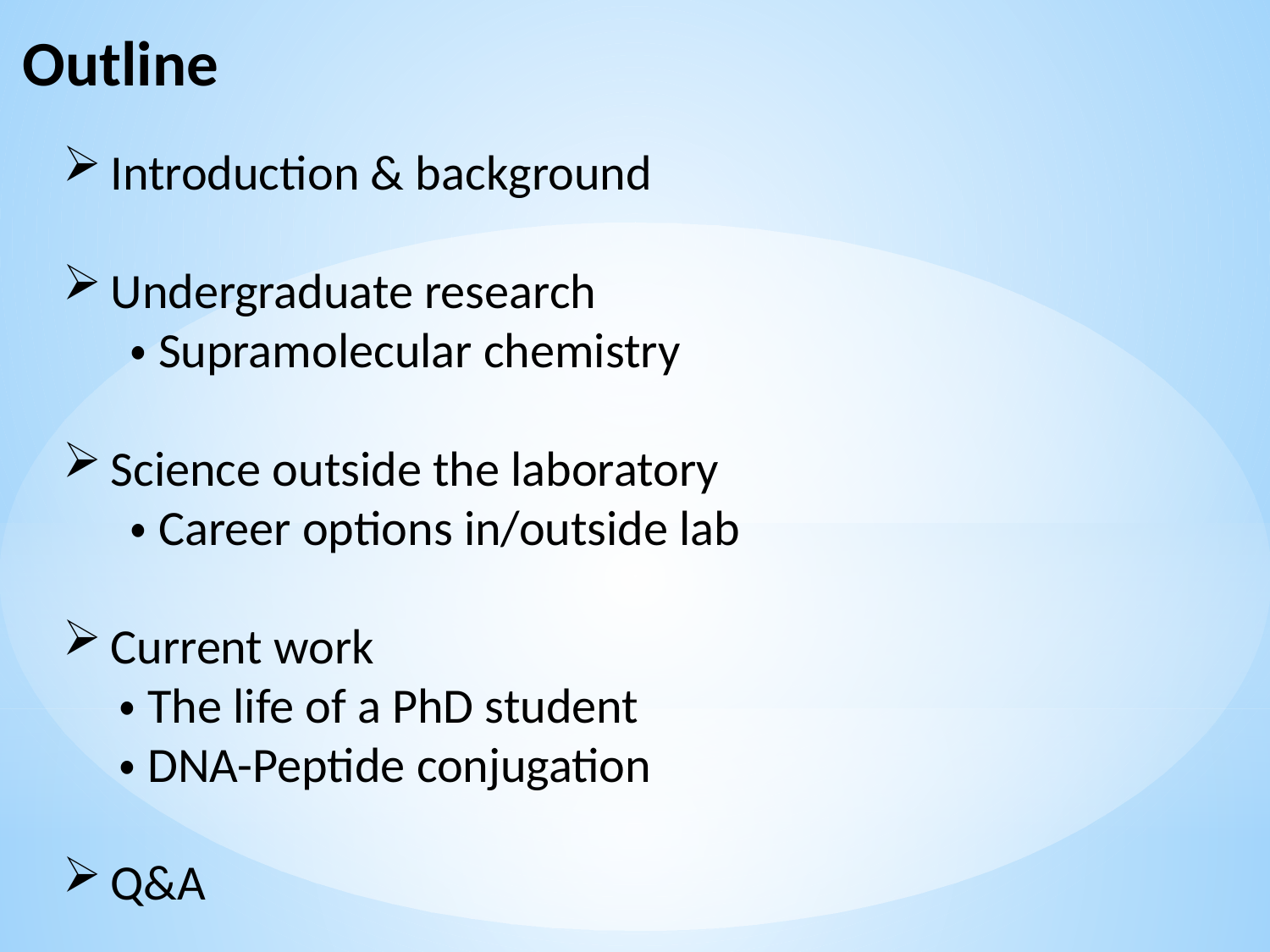

Outline
Introduction & background

Undergraduate research
     ・Supramolecular chemistry

Science outside the laboratory
     ・Career options in/outside lab

Current work
    ・The life of a PhD student
    ・DNA-Peptide conjugation

Q&A